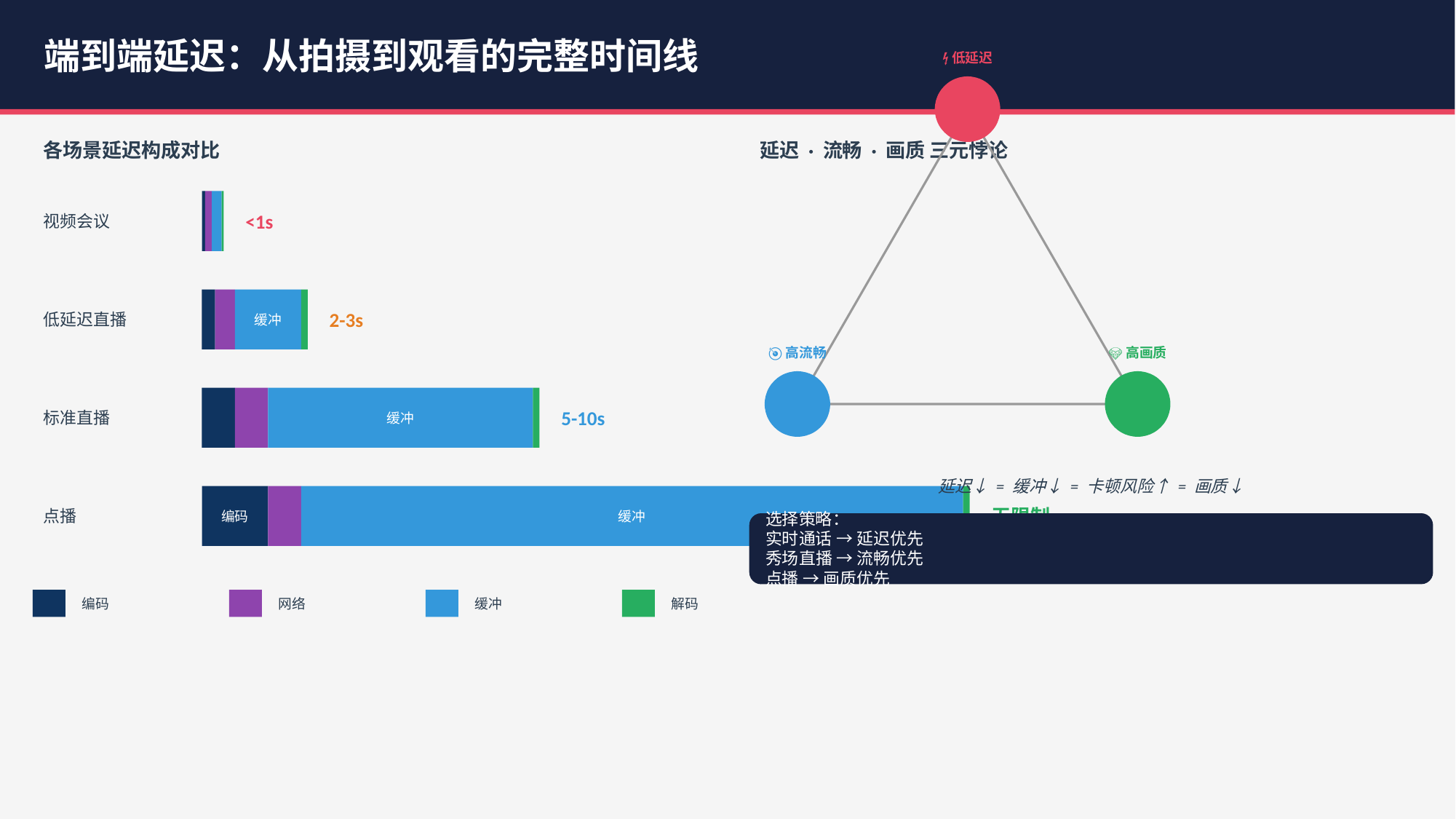

端到端延迟：从拍摄到观看的完整时间线
⚡低延迟

各场景延迟构成对比
延迟 · 流畅 · 画质 三元悖论
视频会议
<1s

低延迟直播
2-3s

缓冲

🎯高流畅
💎高画质

标准直播
5-10s

缓冲

延迟↓ = 缓冲↓ = 卡顿风险↑ = 画质↓
点播
无限制

编码

缓冲

选择策略：
实时通话 → 延迟优先
秀场直播 → 流畅优先
点播 → 画质优先

编码

网络

缓冲

解码